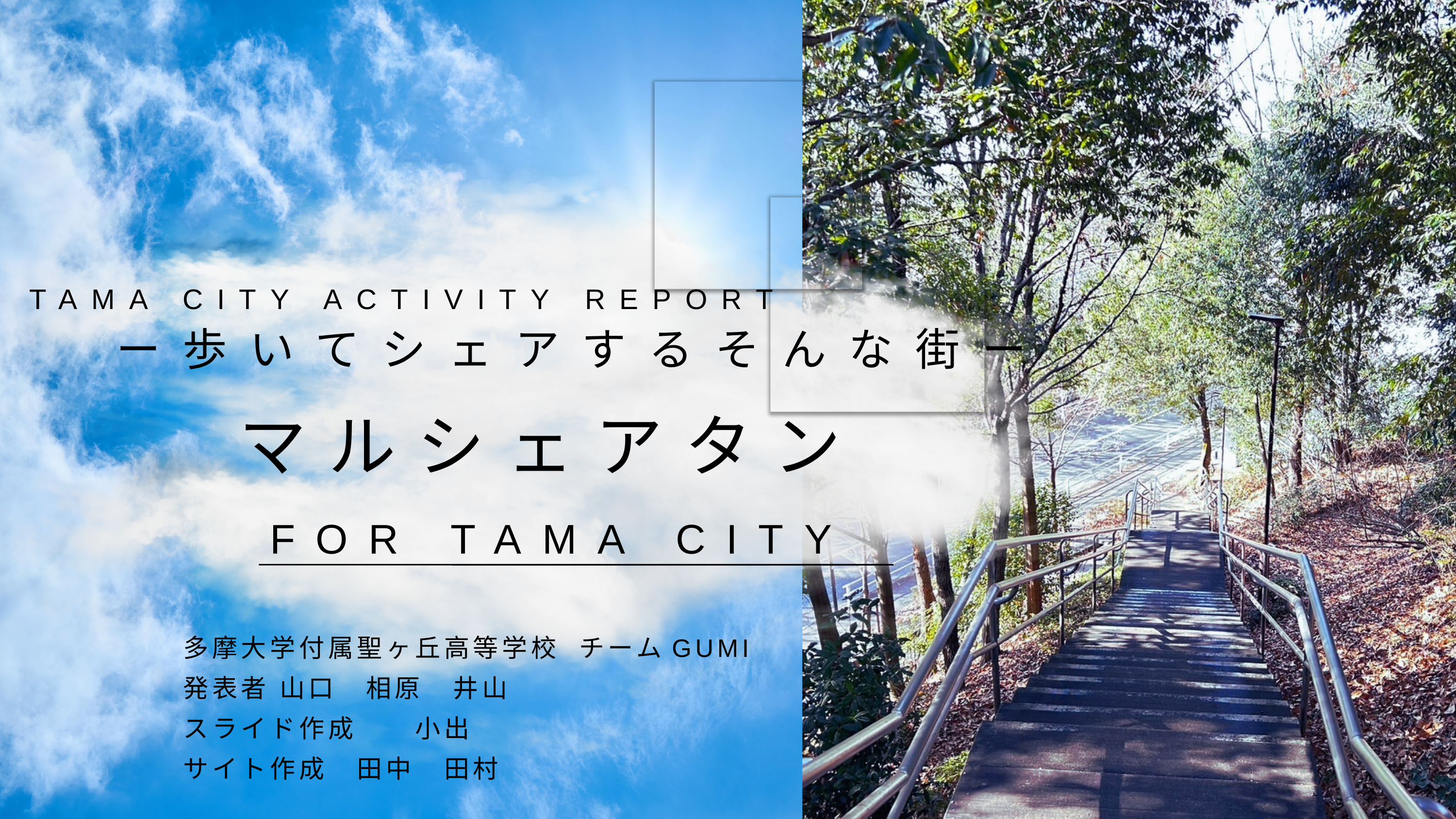

TAMA CITY ACTIVITY REPORT

ー歩いてシェアするそんな街ー
マルシェアタン
FOR TAMA CITY

多摩大学付属聖ヶ丘高等学校  チームGUMI
発表者 山口   相原　井山
スライド作成　　小出
サイト作成　田中　田村